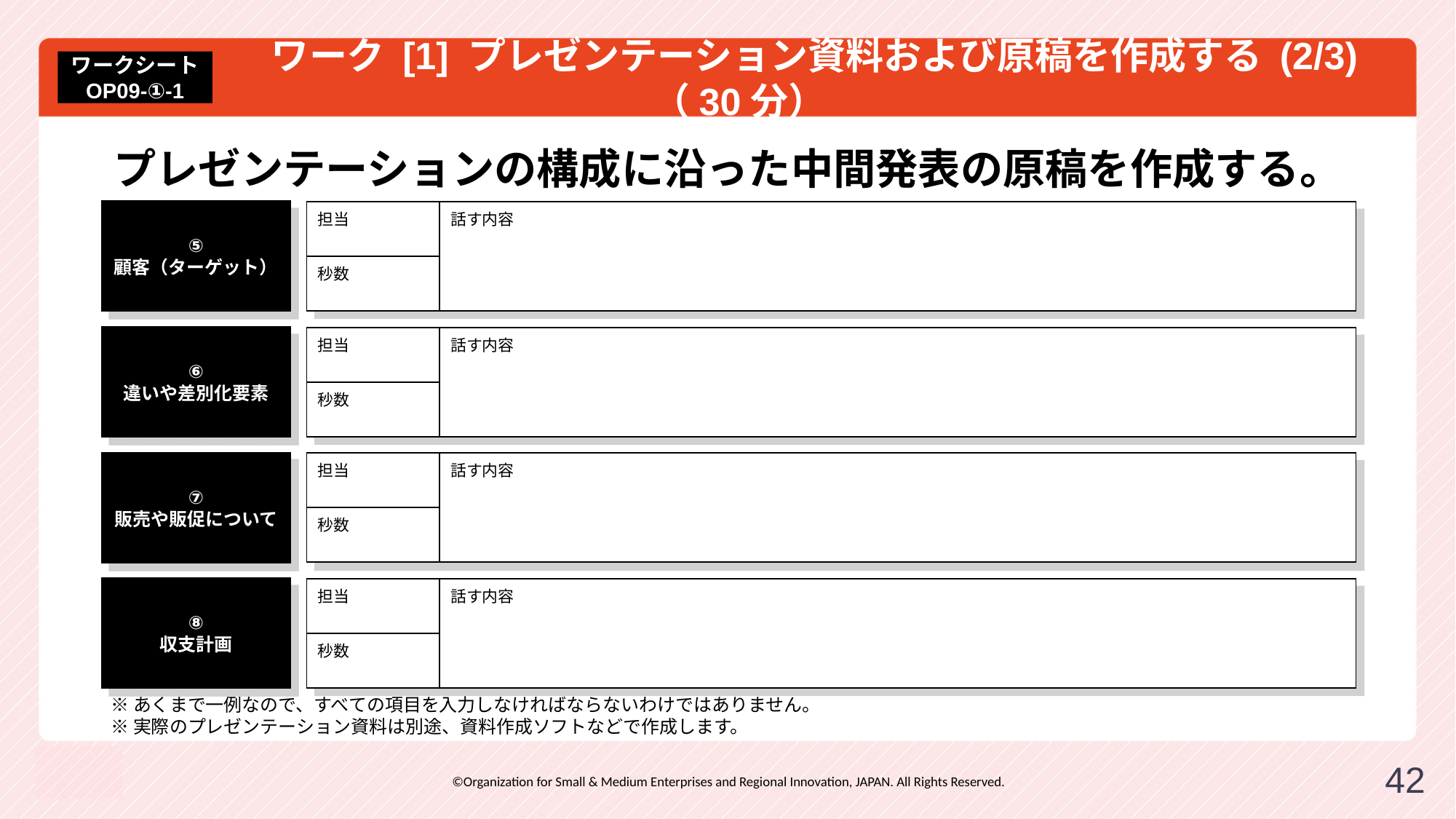

# ワーク [1] プレゼンテーション資料および原稿を作成する (2/3) （30分）
ワークシート
OP09-①-1
プレゼンテーションの構成に沿った中間発表の原稿を作成する。
⑤
顧客（ターゲット）
| 担当 | 話す内容 |
| --- | --- |
| 秒数 |  |
⑥
違いや差別化要素
| 担当 | 話す内容 |
| --- | --- |
| 秒数 |  |
⑦
販売や販促について
| 担当 | 話す内容 |
| --- | --- |
| 秒数 |  |
⑧
収支計画
| 担当 | 話す内容 |
| --- | --- |
| 秒数 |  |
※あくまで一例なので、すべての項目を入力しなければならないわけではありません。
※実際のプレゼンテーション資料は別途、資料作成ソフトなどで作成します。